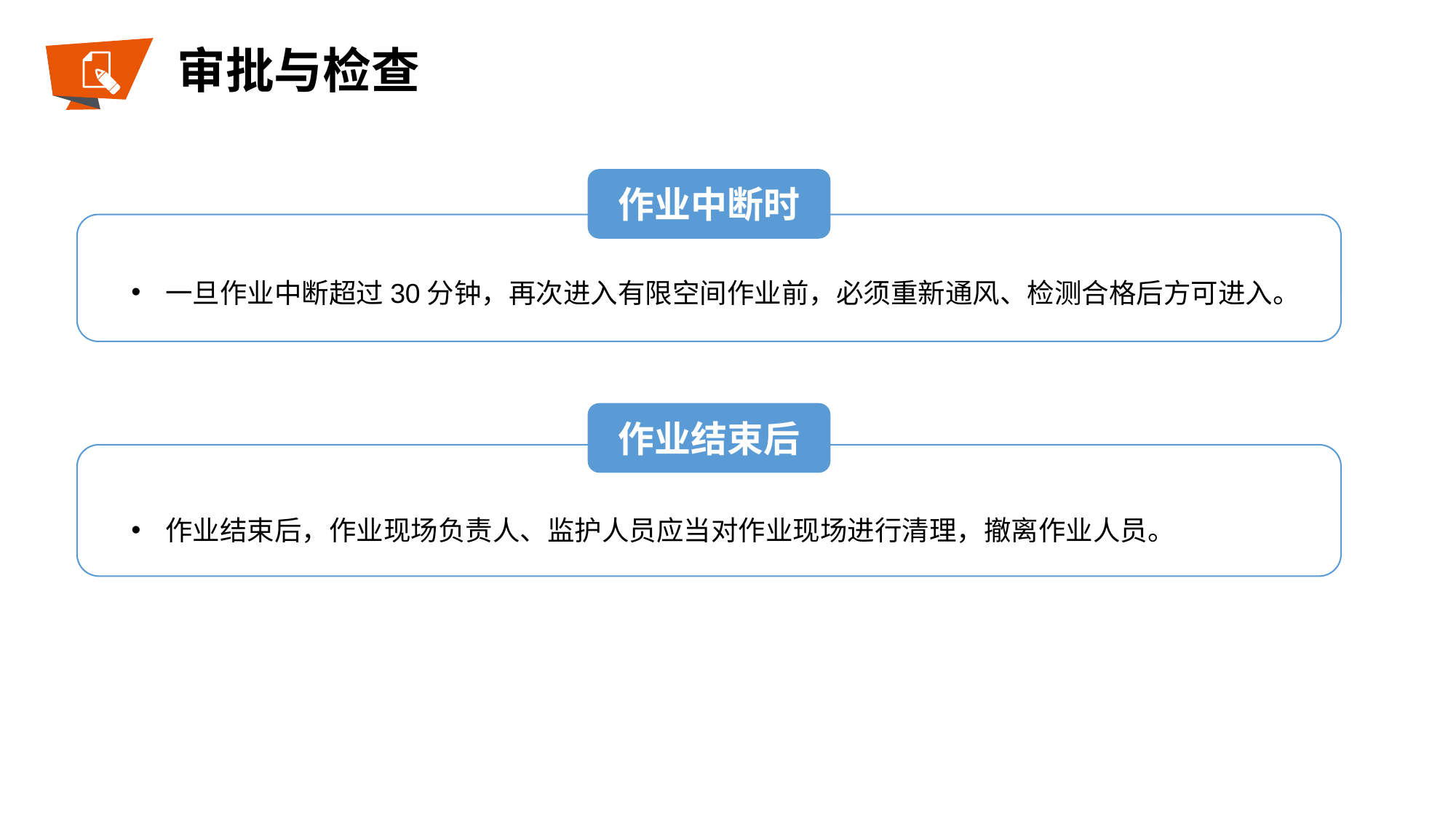

审批与检查

作业中断时

一旦作业中断超过30分钟，再次进入有限空间作业前，必须重新通风、检测合格后方可进入。
作业结束后

作业结束后，作业现场负责人、监护人员应当对作业现场进行清理，撤离作业人员。